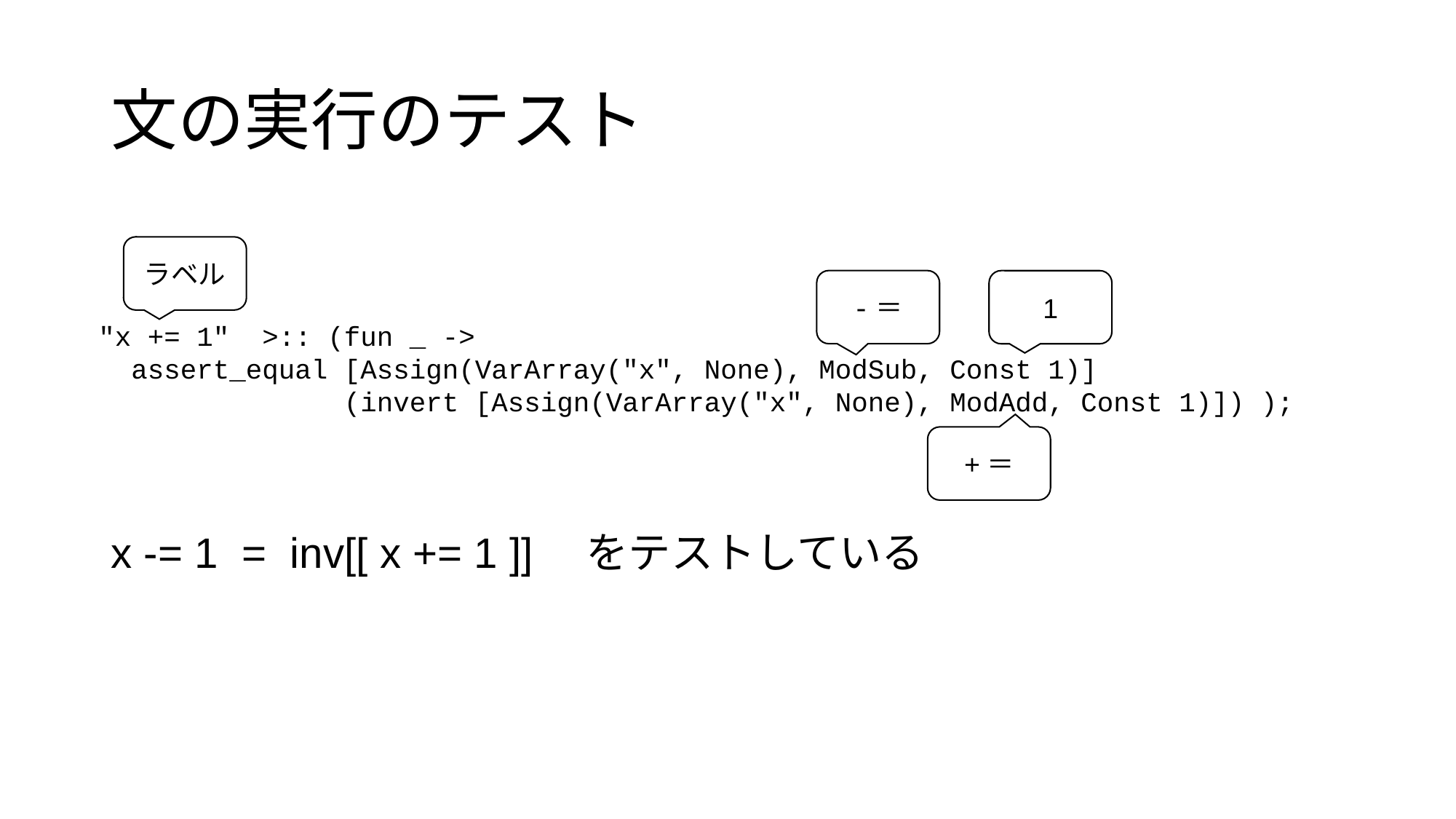

# 文の実行のテスト
ラベル
-＝
1
"x += 1"  >:: (fun _ ->
  assert_equal [Assign(VarArray("x", None), ModSub, Const 1)]
               (invert [Assign(VarArray("x", None), ModAdd, Const 1)]) );

+＝
x -= 1  =  inv[[ x += 1 ]]　をテストしている